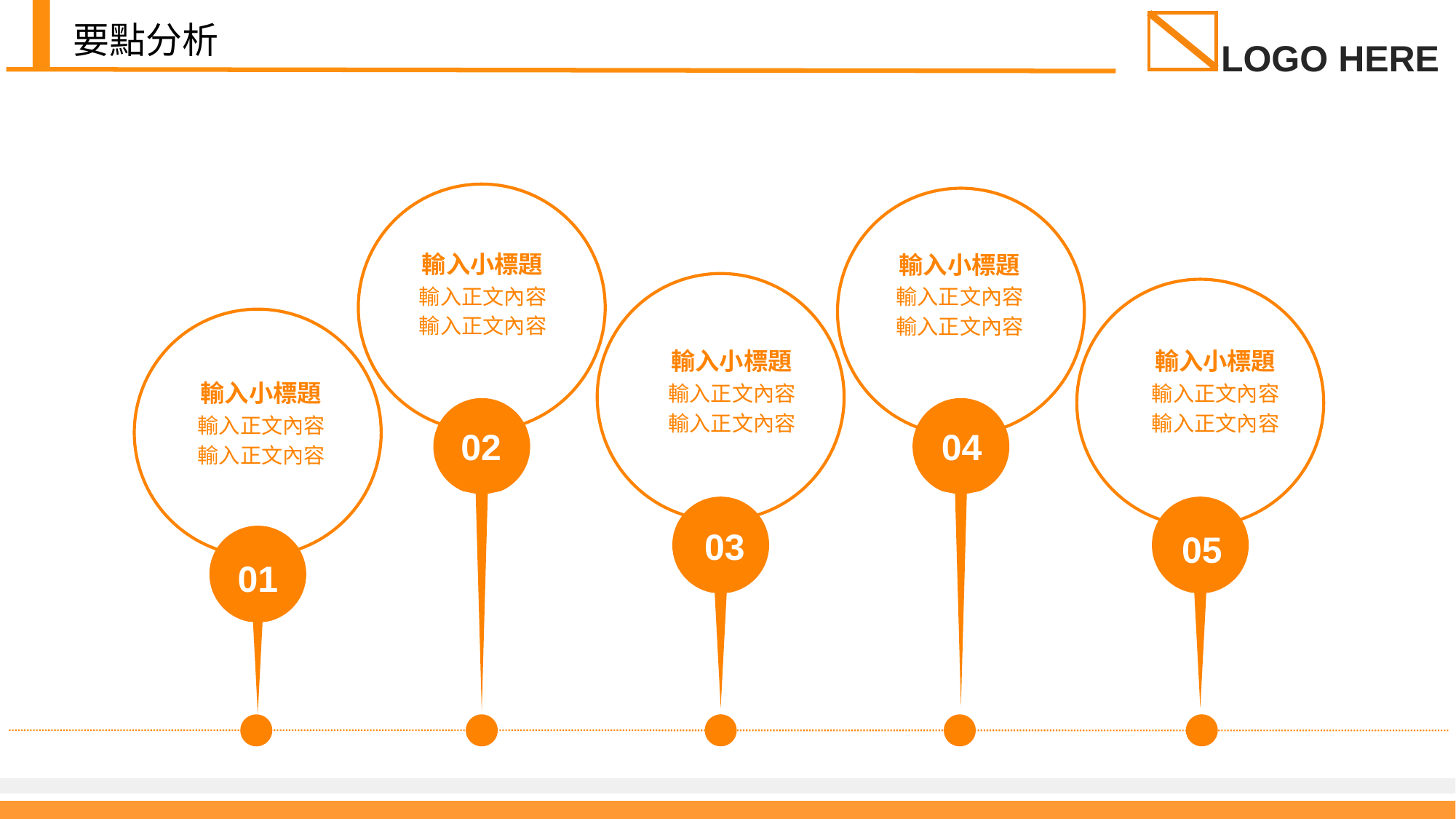

要點分析

輸入小標題
輸入小標題

輸入正文內容
輸入正文內容
輸入正文內容
輸入正文內容

輸入小標題
輸入小標題
輸入小標題
輸入正文內容
輸入正文內容
輸入正文內容
輸入正文內容

輸入正文內容
輸入正文內容
02
04

03

05
01